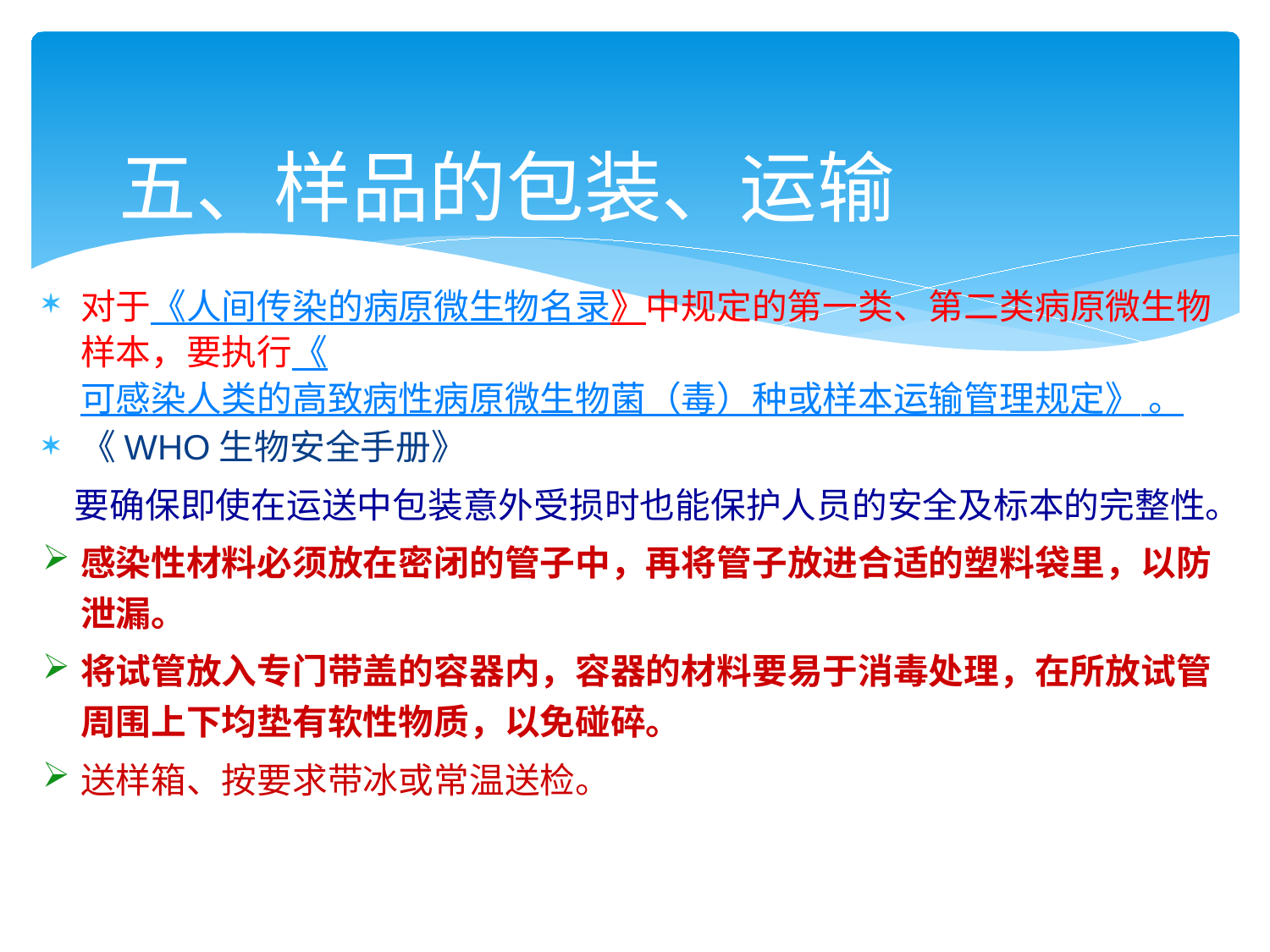

# 五、样品的包装、运输
对于《人间传染的病原微生物名录》中规定的第一类、第二类病原微生物样本，要执行《可感染人类的高致病性病原微生物菌（毒）种或样本运输管理规定》 。
《WHO生物安全手册》
   要确保即使在运送中包装意外受损时也能保护人员的安全及标本的完整性。
感染性材料必须放在密闭的管子中，再将管子放进合适的塑料袋里，以防泄漏。
将试管放入专门带盖的容器内，容器的材料要易于消毒处理，在所放试管周围上下均垫有软性物质，以免碰碎。
送样箱、按要求带冰或常温送检。